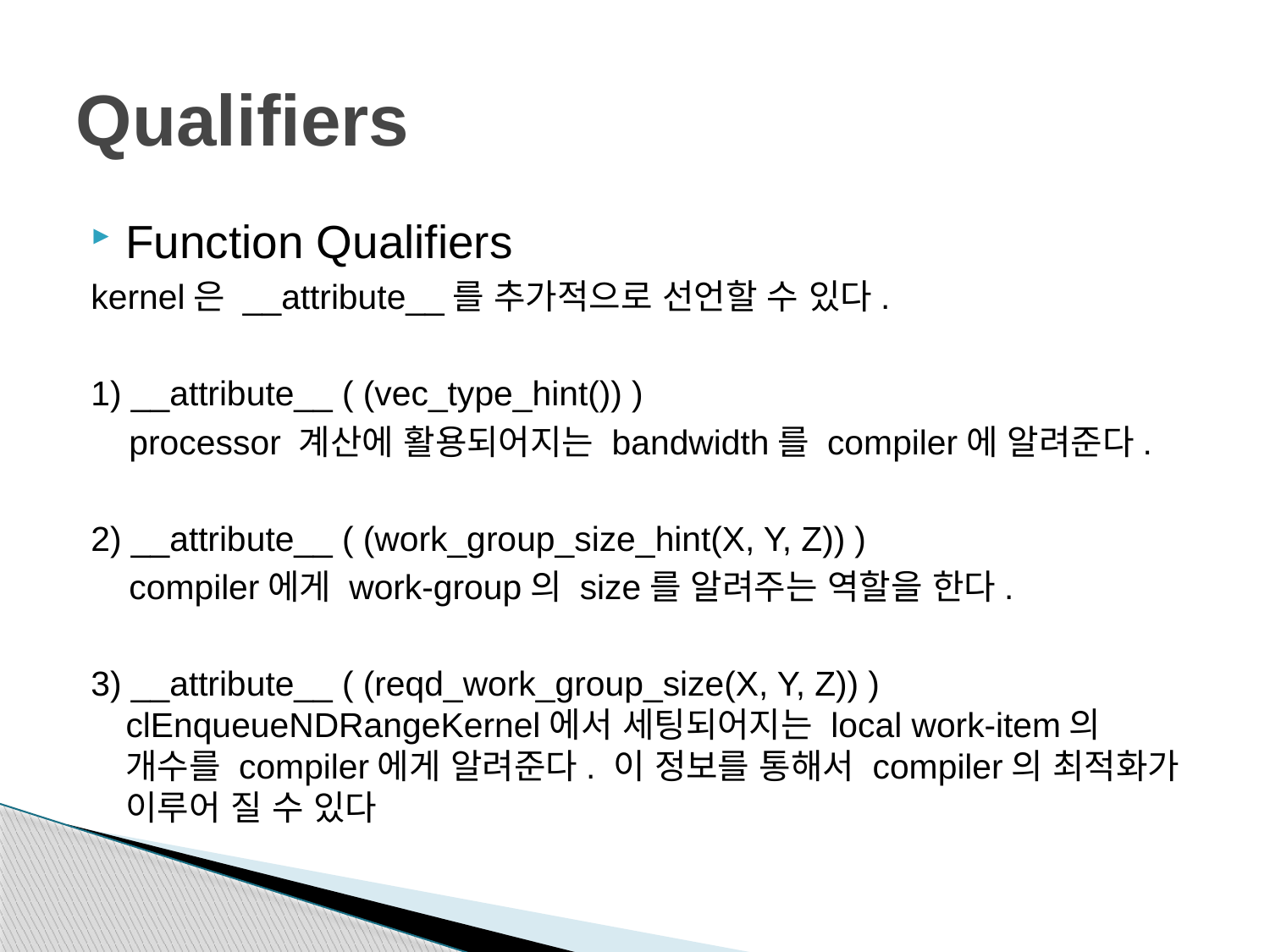

# Qualifiers
Function Qualifiers
kernel은 __attribute__를 추가적으로 선언할 수 있다.

1) __attribute__ ( (vec_type_hint()) )
    processor 계산에 활용되어지는 bandwidth를 compiler에 알려준다.

2) __attribute__ ( (work_group_size_hint(X, Y, Z)) )
    compiler에게 work-group의 size를 알려주는 역할을 한다.

3) __attribute__ ( (reqd_work_group_size(X, Y, Z)) ) clEnqueueNDRangeKernel에서 세팅되어지는 local work-item의 개수를 compiler에게 알려준다. 이 정보를 통해서 compiler의 최적화가 이루어 질 수 있다